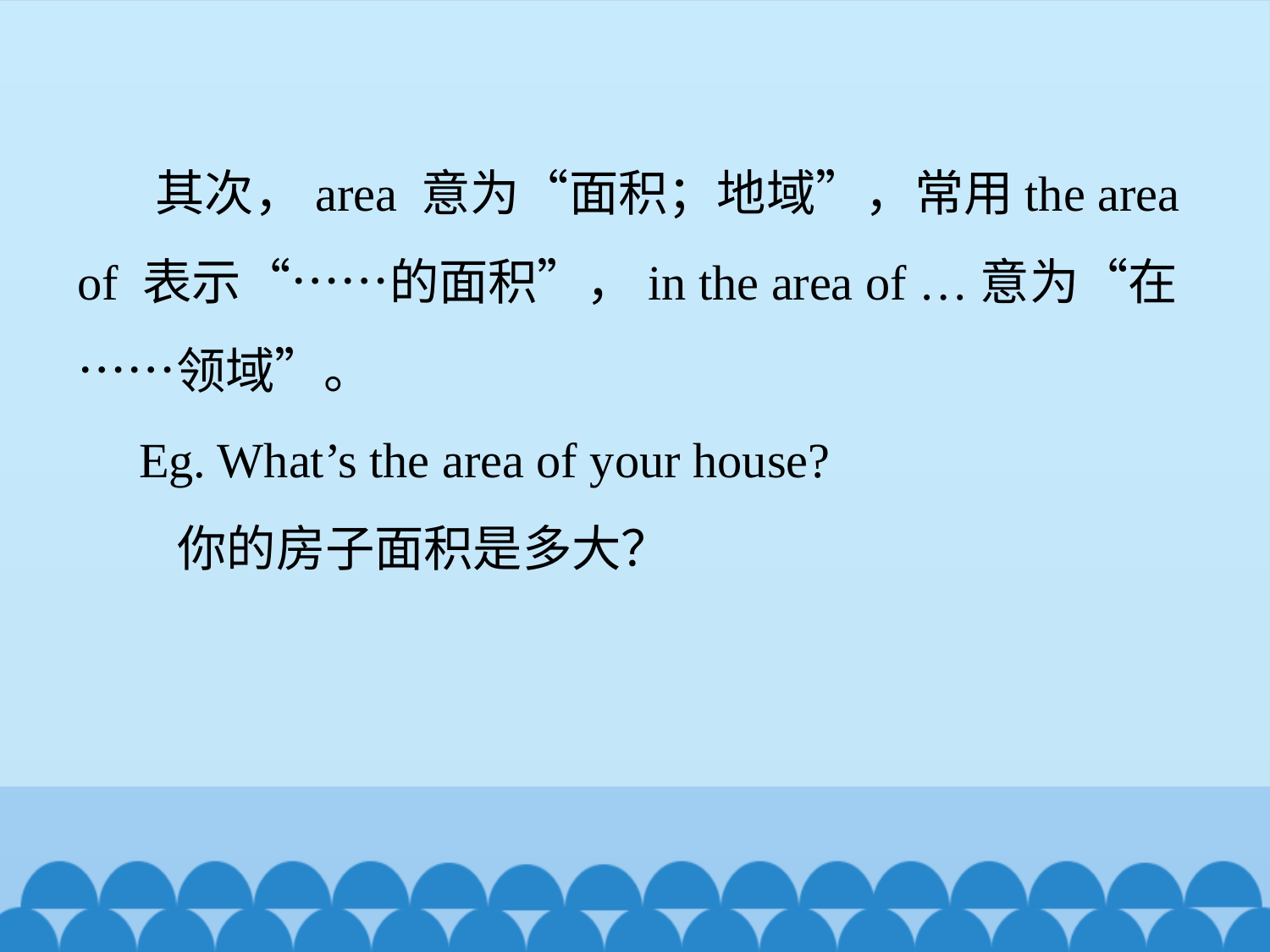

其次，area 意为“面积；地域”，常用the area of 表示“……的面积”，in the area of …意为“在……领域”。
     Eg. What’s the area of your house?
        你的房子面积是多大？